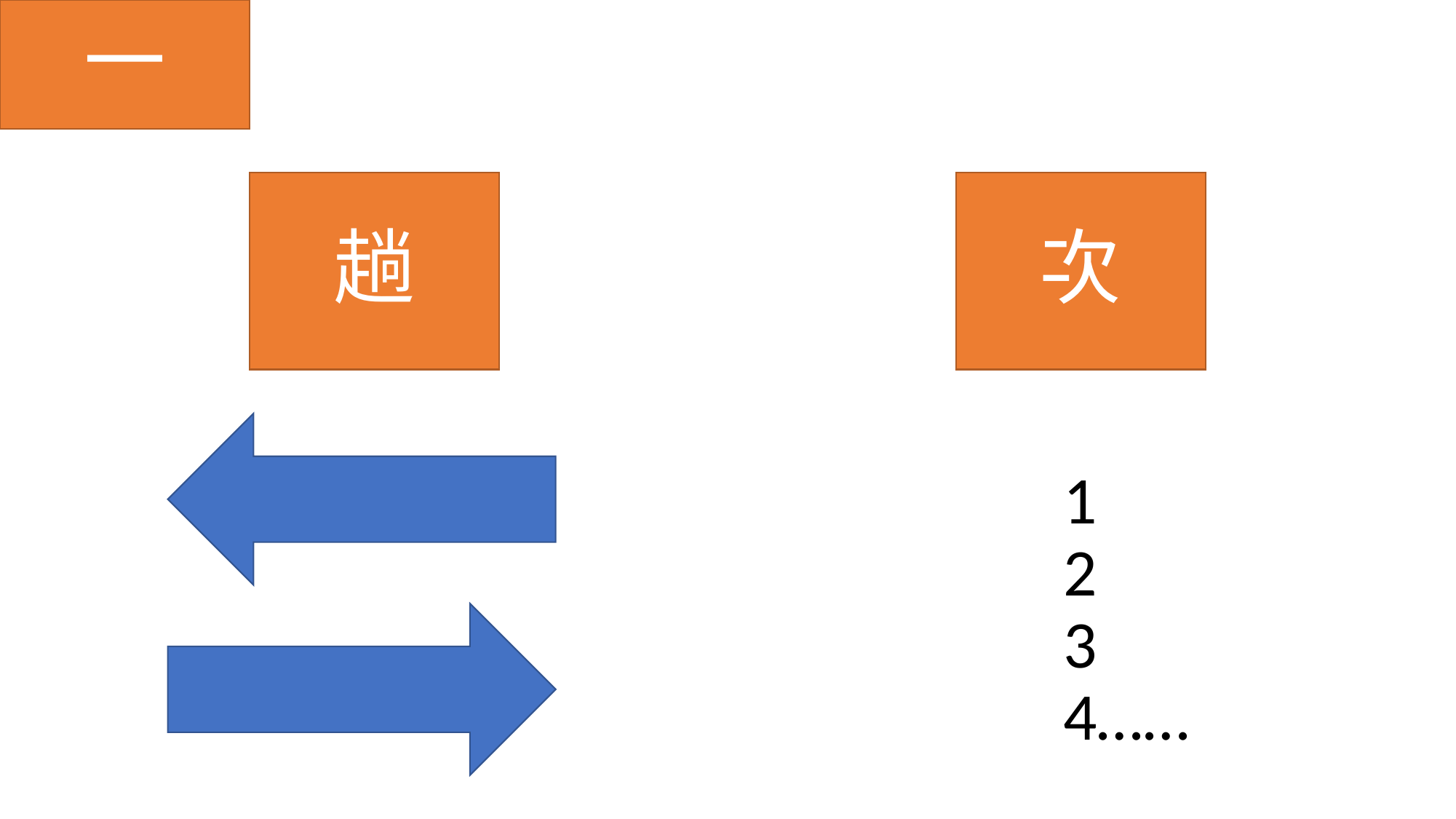

一
趟
次

1
2
3
4……